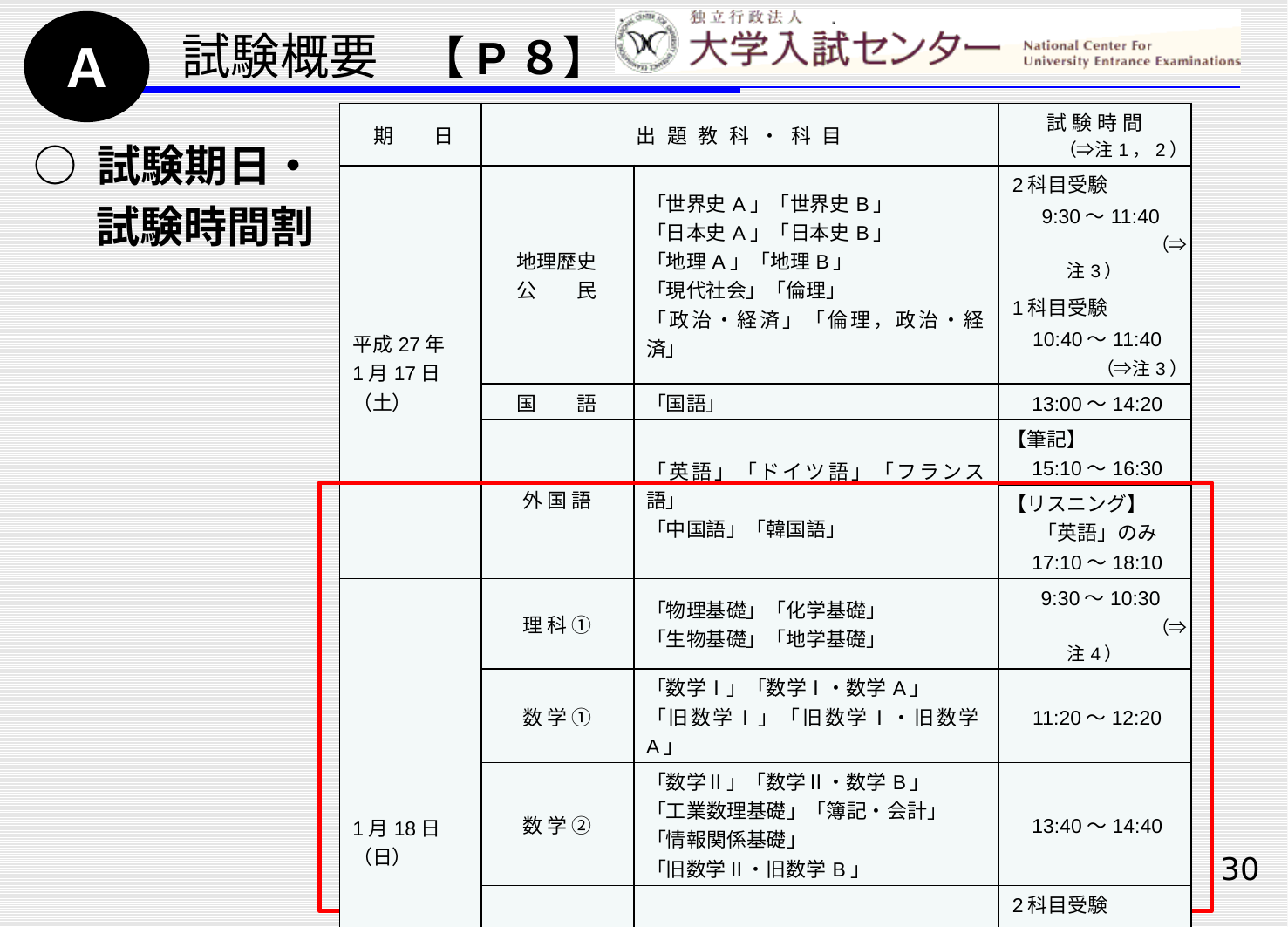

試験概要　【P８】
Ａ
| 期　　日 | 出題教科・科目 |  | 試験時間 （⇒注1，2） |
| --- | --- | --- | --- |
| 平成27年 1月17日（土） | 地理歴史 公　　民 | 「世界史A」「世界史B」 「日本史A」「日本史B」 「地理A」「地理B」 「現代社会」「倫理」 「政治・経済」「倫理，政治・経済」 | 2科目受験 9:30～11:40 　　　　　　　　（⇒注3） 1科目受験 10:40～11:40 （⇒注3） |
|  | 国　　語 | 「国語」 | 13:00～14:20 |
|  | 外国語 | 「英語」「ドイツ語」「フランス語」 「中国語」「韓国語」 | 【筆記】 15:10～16:30 |
|  |  |  | 【リスニング】 「英語」のみ 17:10～18:10 |
| 1月18日（日） | 理科① | 「物理基礎」「化学基礎」 「生物基礎」「地学基礎」 | 9:30～10:30 　　　　　　　　（⇒注4） |
|  | 数学① | 「数学Ⅰ」「数学Ⅰ・数学A」 「旧数学Ⅰ」「旧数学Ⅰ・旧数学A」 | 11:20～12:20 |
|  | 数学② | 「数学Ⅱ」「数学Ⅱ・数学B」 「工業数理基礎」「簿記・会計」 「情報関係基礎」 「旧数学Ⅱ・旧数学B」 | 13:40～14:40 |
|  | 理科② | 「物理」「化学」 「生物」「地学」 「理科総合A」「理科総合B」 「物理Ⅰ」「化学Ⅰ」 「生物Ⅰ」「地学Ⅰ」 | 2科目受験 15:30～17:40 　　　　　　　　（⇒注3） 1科目受験 16:40～17:40 （⇒注3） |
○ 試験期日・
　  試験時間割

30